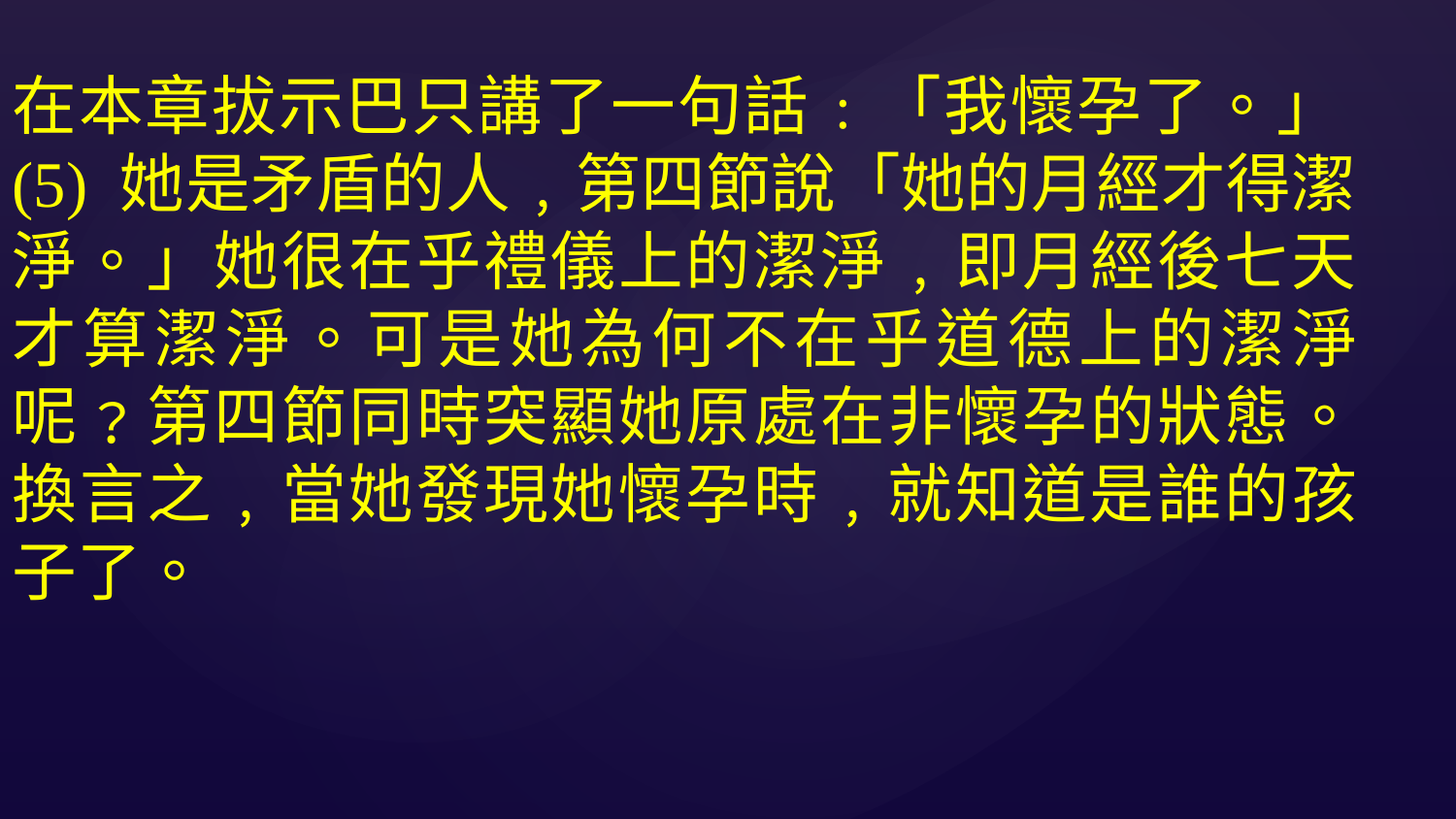

在本章拔示巴只講了一句話﹕「我懷孕了。」(5) 她是矛盾的人﹐第四節說「她的月經才得潔淨。」她很在乎禮儀上的潔淨﹐即月經後七天才算潔淨。可是她為何不在乎道德上的潔淨呢﹖第四節同時突顯她原處在非懷孕的狀態。換言之﹐當她發現她懷孕時﹐就知道是誰的孩子了。